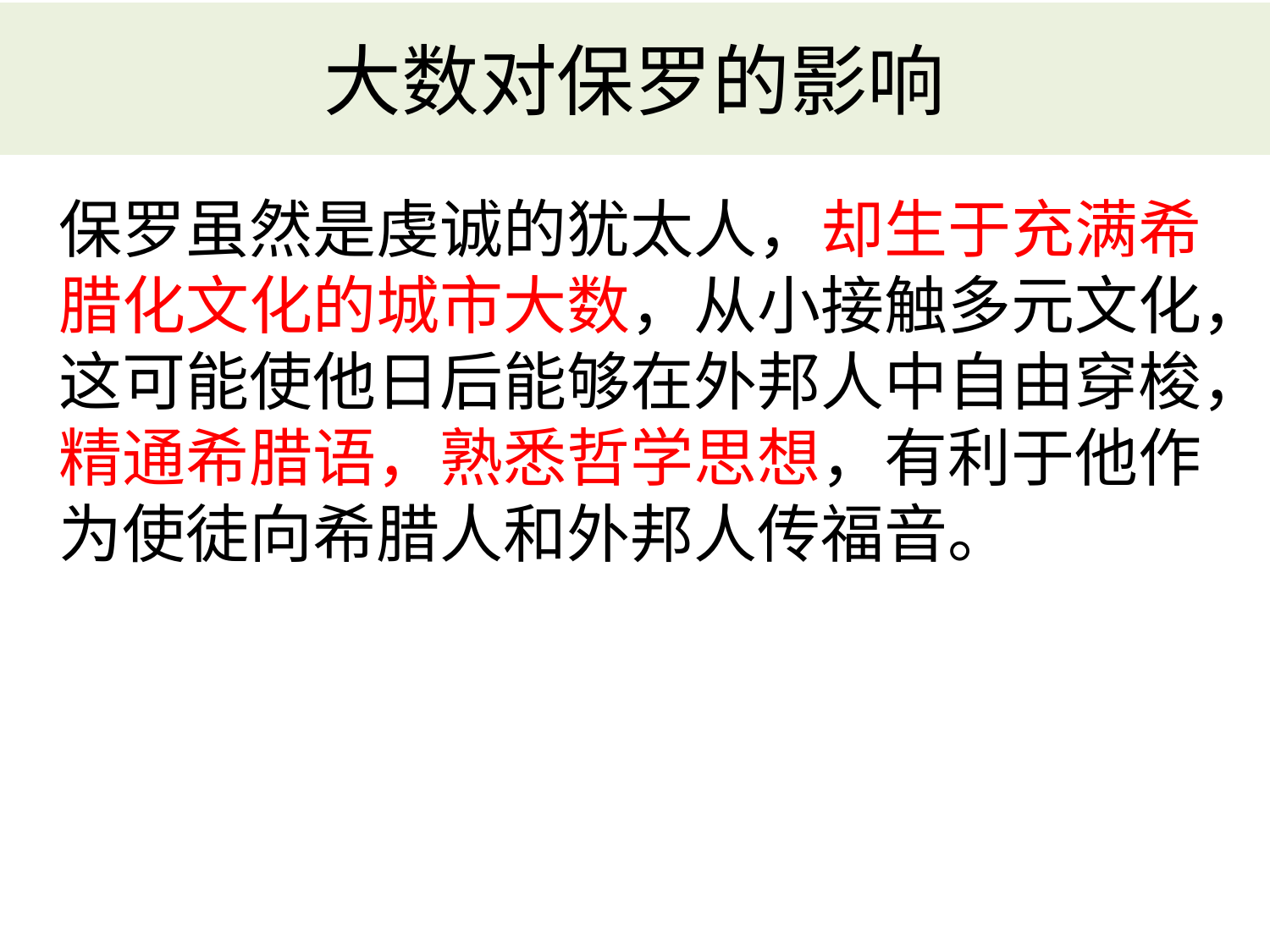

# 大数对保罗的影响
保罗虽然是虔诚的犹太人，却生于充满希腊化文化的城市大数，从小接触多元文化，这可能使他日后能够在外邦人中自由穿梭，精通希腊语，熟悉哲学思想，有利于他作为使徒向希腊人和外邦人传福音。